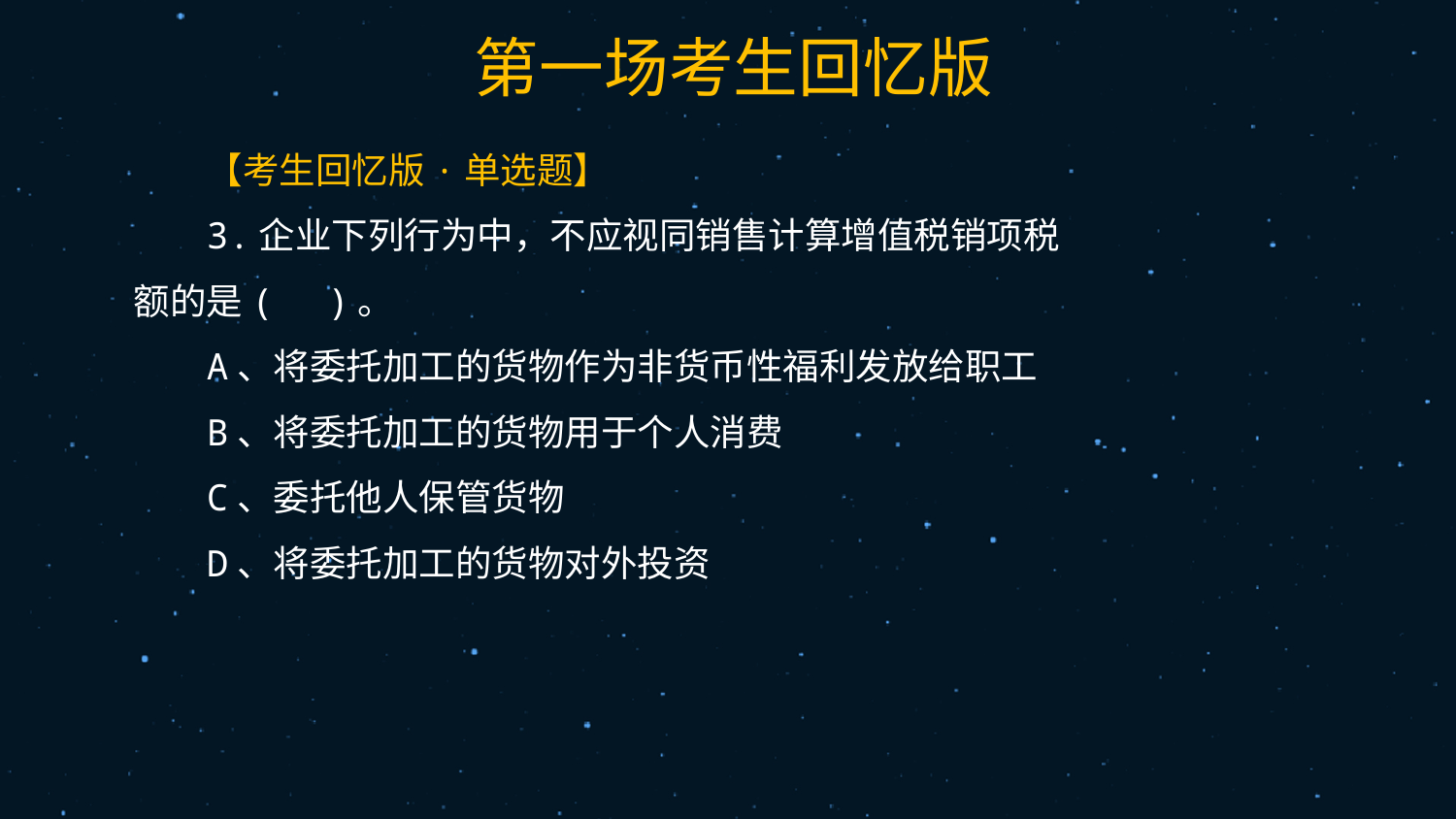

5
【考生回忆版·单选题】
3.企业下列行为中，不应视同销售计算增值税销项税额的是(　)。
A、将委托加工的货物作为非货币性福利发放给职工
B、将委托加工的货物用于个人消费
C、委托他人保管货物
D、将委托加工的货物对外投资